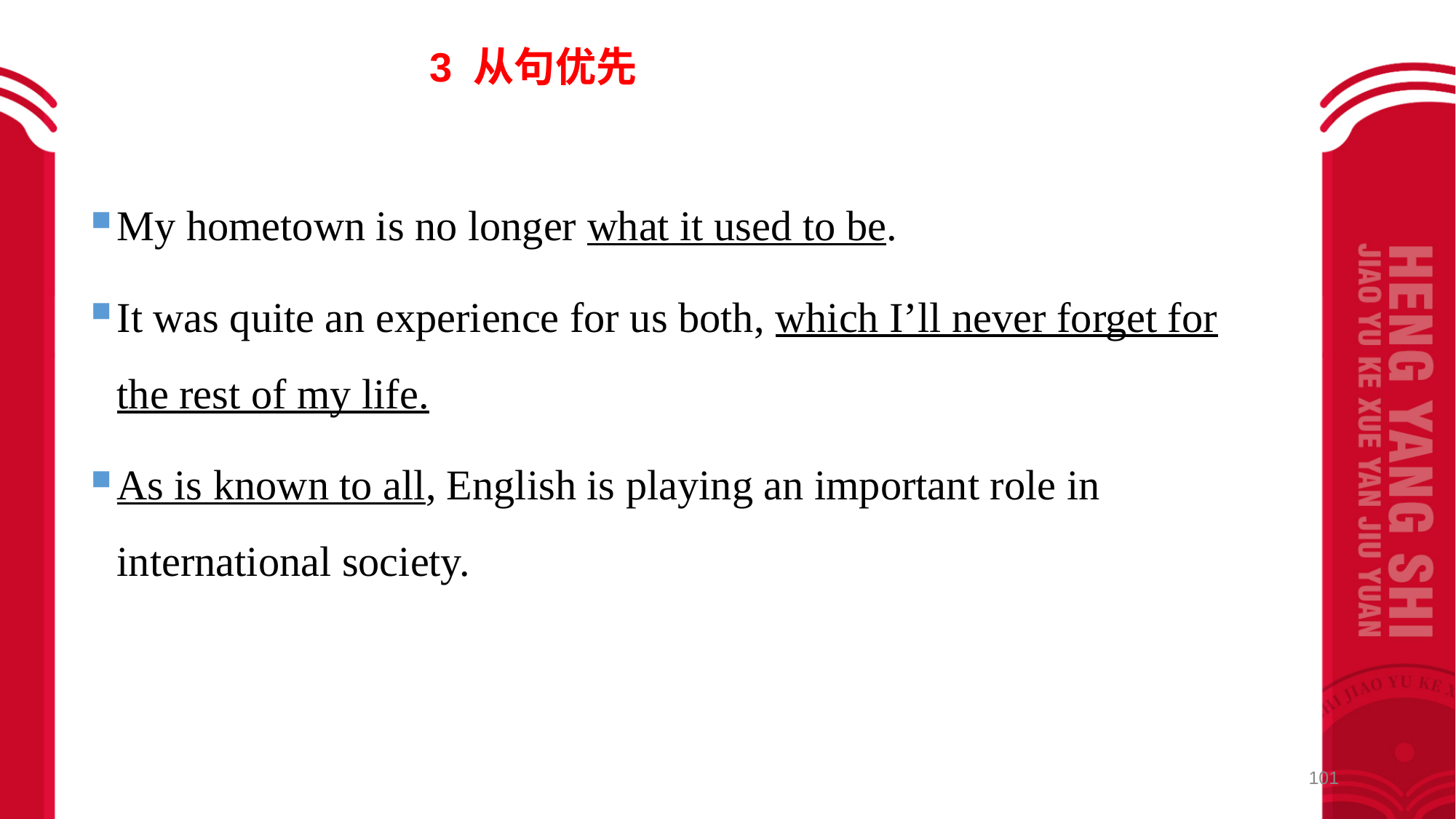

3 从句优先
My hometown is no longer what it used to be.
It was quite an experience for us both, which I’ll never forget for the rest of my life.
As is known to all, English is playing an important role in international society.

101